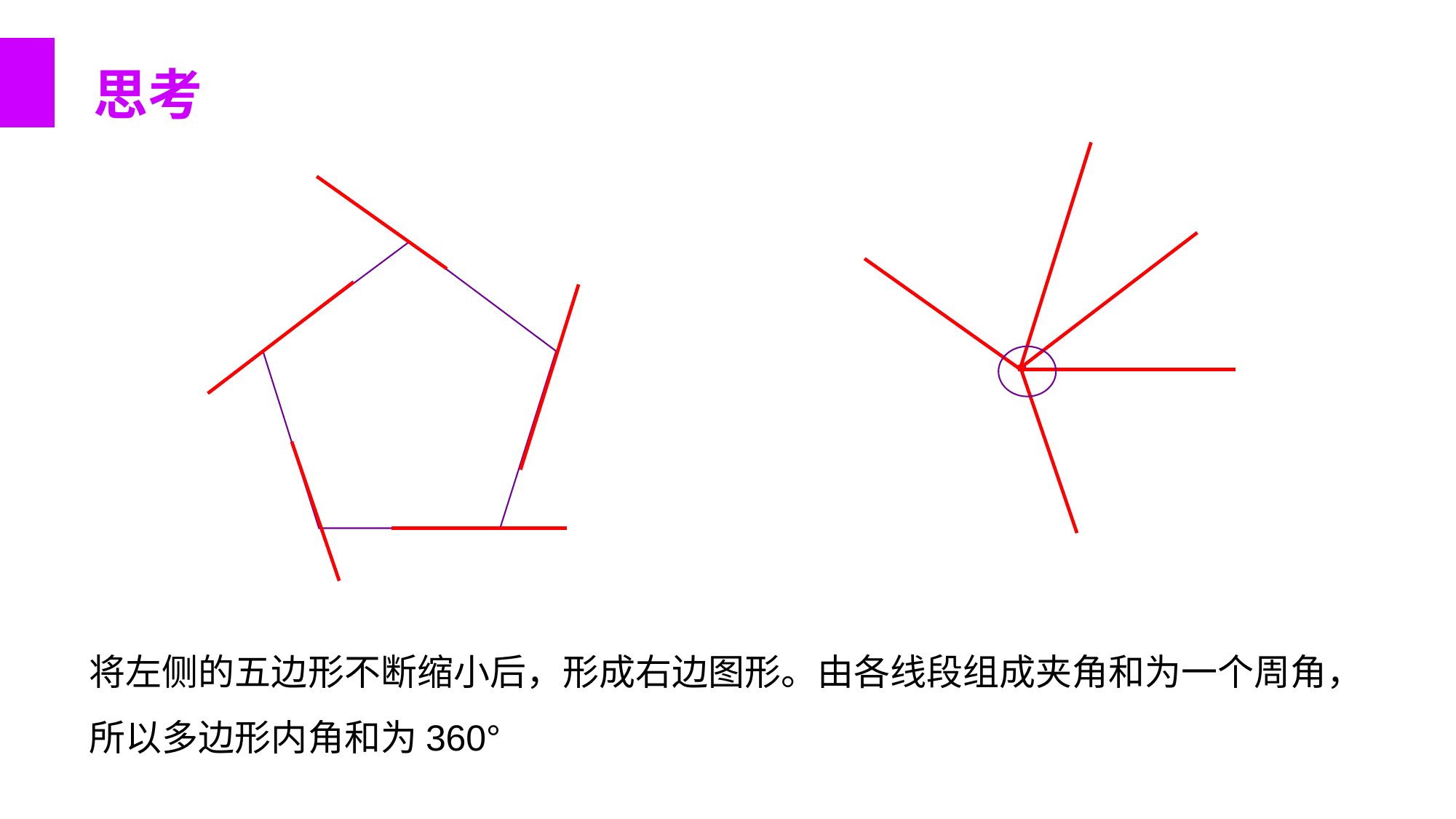

思考

将左侧的五边形不断缩小后，形成右边图形。由各线段组成夹角和为一个周角，所以多边形内角和为360°